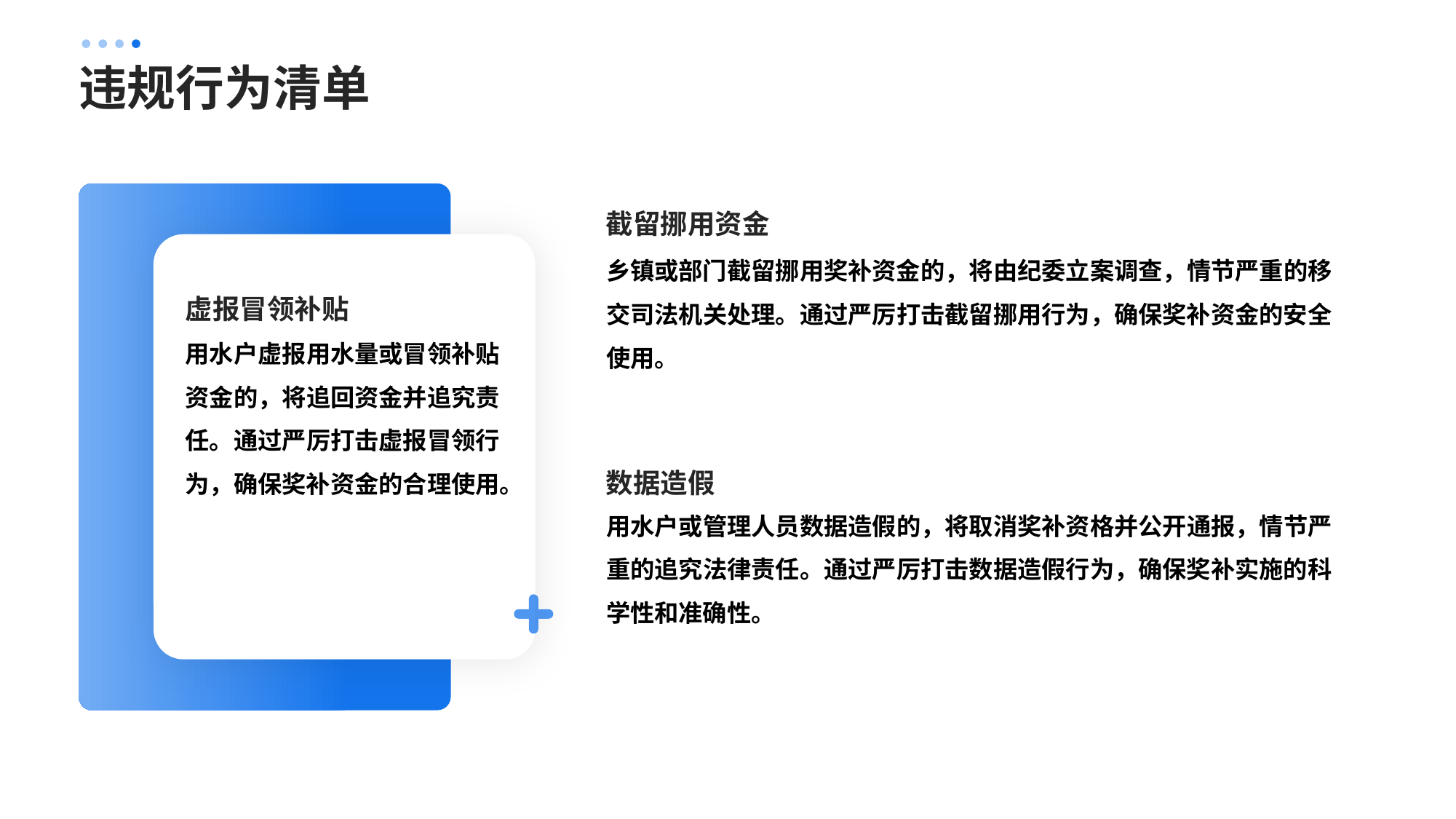

违规行为清单

截留挪用资金
乡镇或部门截留挪用奖补资金的，将由纪委立案调查，情节严重的移交司法机关处理。通过严厉打击截留挪用行为，确保奖补资金的安全使用。
虚报冒领补贴

用水户虚报用水量或冒领补贴资金的，将追回资金并追究责任。通过严厉打击虚报冒领行为，确保奖补资金的合理使用。
数据造假
用水户或管理人员数据造假的，将取消奖补资格并公开通报，情节严重的追究法律责任。通过严厉打击数据造假行为，确保奖补实施的科学性和准确性。